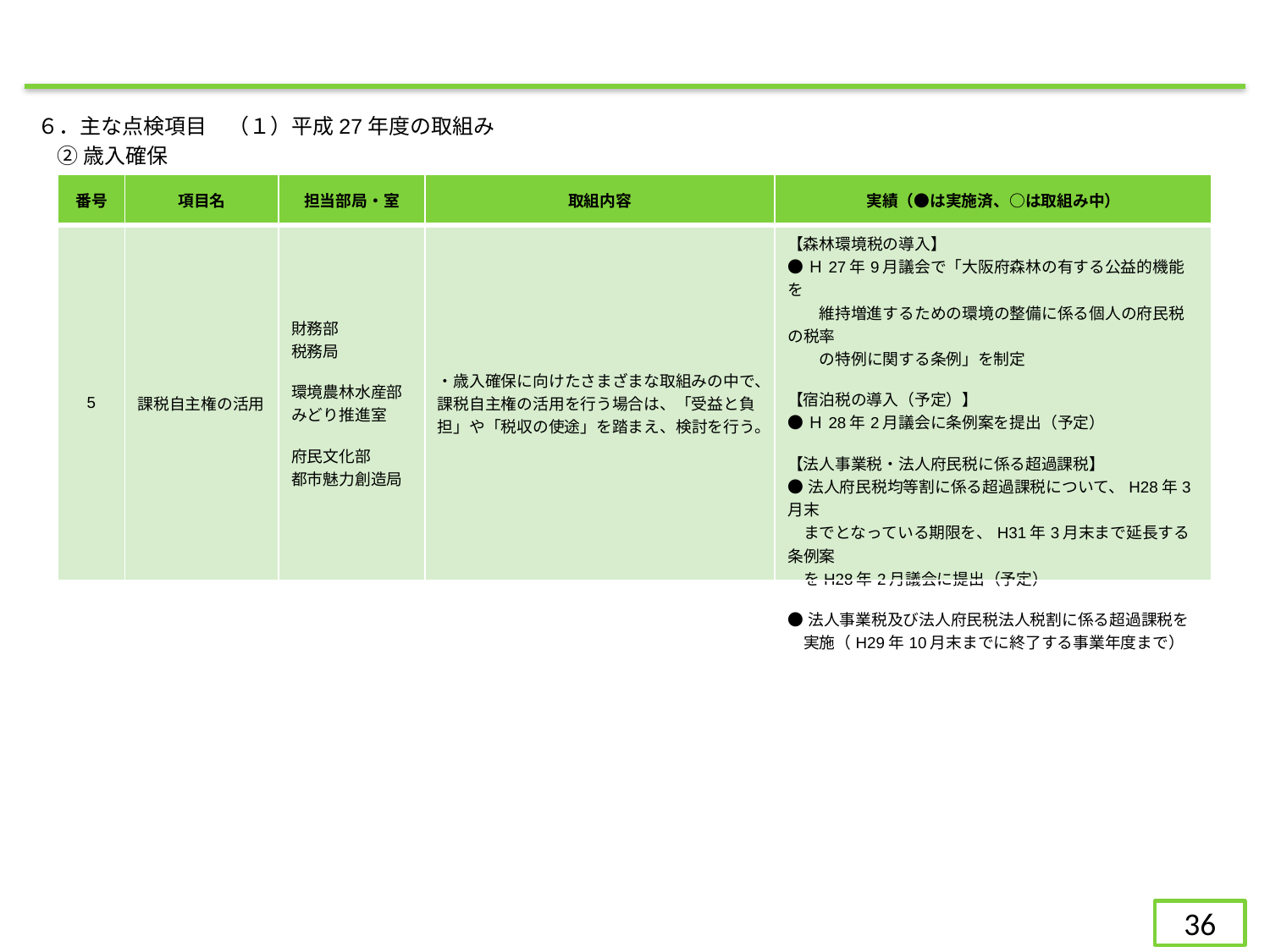

６．主な点検項目　（１）平成27年度の取組み
②歳入確保
| 番号 | 項目名 | 担当部局・室 | 取組内容 | 実績（●は実施済、○は取組み中） |
| --- | --- | --- | --- | --- |
| 5 | 課税自主権の活用 | 財務部 税務局 環境農林水産部 みどり推進室 府民文化部 都市魅力創造局 | ・歳入確保に向けたさまざまな取組みの中で、課税自主権の活用を行う場合は、「受益と負担」や「税収の使途」を踏まえ、検討を行う。 | 【森林環境税の導入】 ●Ｈ27年9月議会で「大阪府森林の有する公益的機能を 　　維持増進するための環境の整備に係る個人の府民税の税率 　　の特例に関する条例」を制定 【宿泊税の導入（予定）】 ●Ｈ28年2月議会に条例案を提出（予定） 【法人事業税・法人府民税に係る超過課税】 ●法人府民税均等割に係る超過課税について、H28年3月末 　までとなっている期限を、H31年3月末まで延長する条例案 　をH28年2月議会に提出（予定） ●法人事業税及び法人府民税法人税割に係る超過課税を 　実施（H29年10月末までに終了する事業年度まで） |
36